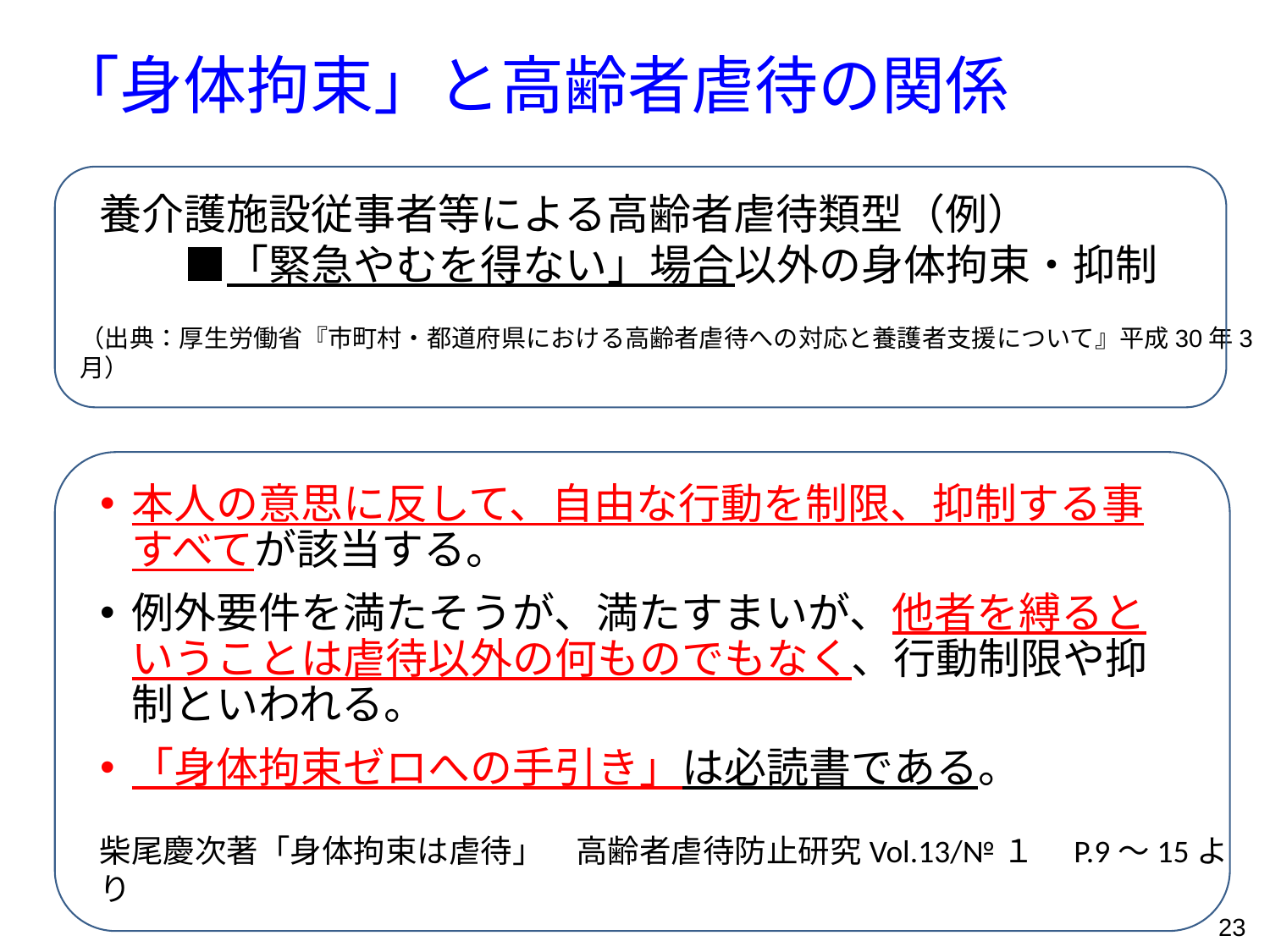

# 「身体拘束」と高齢者虐待の関係

養介護施設従事者等による高齢者虐待類型（例）
　　■「緊急やむを得ない」場合以外の身体拘束・抑制

（出典：厚生労働省『市町村・都道府県における高齢者虐待への対応と養護者支援について』平成30年3月）

本人の意思に反して、自由な行動を制限、抑制する事すべてが該当する。
例外要件を満たそうが、満たすまいが、他者を縛るということは虐待以外の何ものでもなく、行動制限や抑制といわれる。
「身体拘束ゼロへの手引き」は必読書である。
柴尾慶次著「身体拘束は虐待」　高齢者虐待防止研究Vol.13/№１　P.9～15より
23